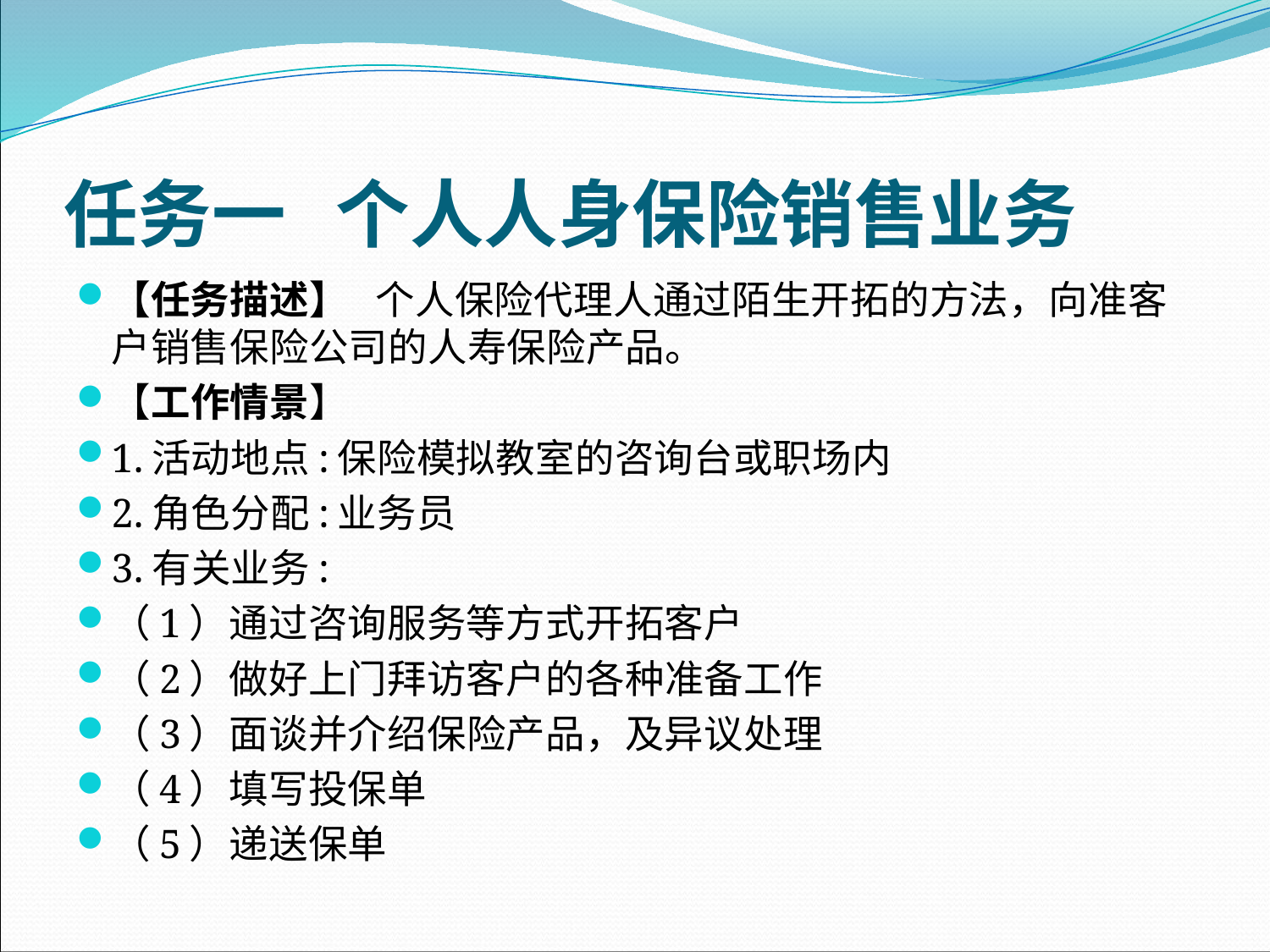

# 任务一   个人人身保险销售业务
【任务描述】   个人保险代理人通过陌生开拓的方法，向准客户销售保险公司的人寿保险产品。
【工作情景】
1.活动地点:保险模拟教室的咨询台或职场内
2.角色分配:业务员
3.有关业务:
（1）通过咨询服务等方式开拓客户
（2）做好上门拜访客户的各种准备工作
（3）面谈并介绍保险产品，及异议处理
（4）填写投保单
（5）递送保单